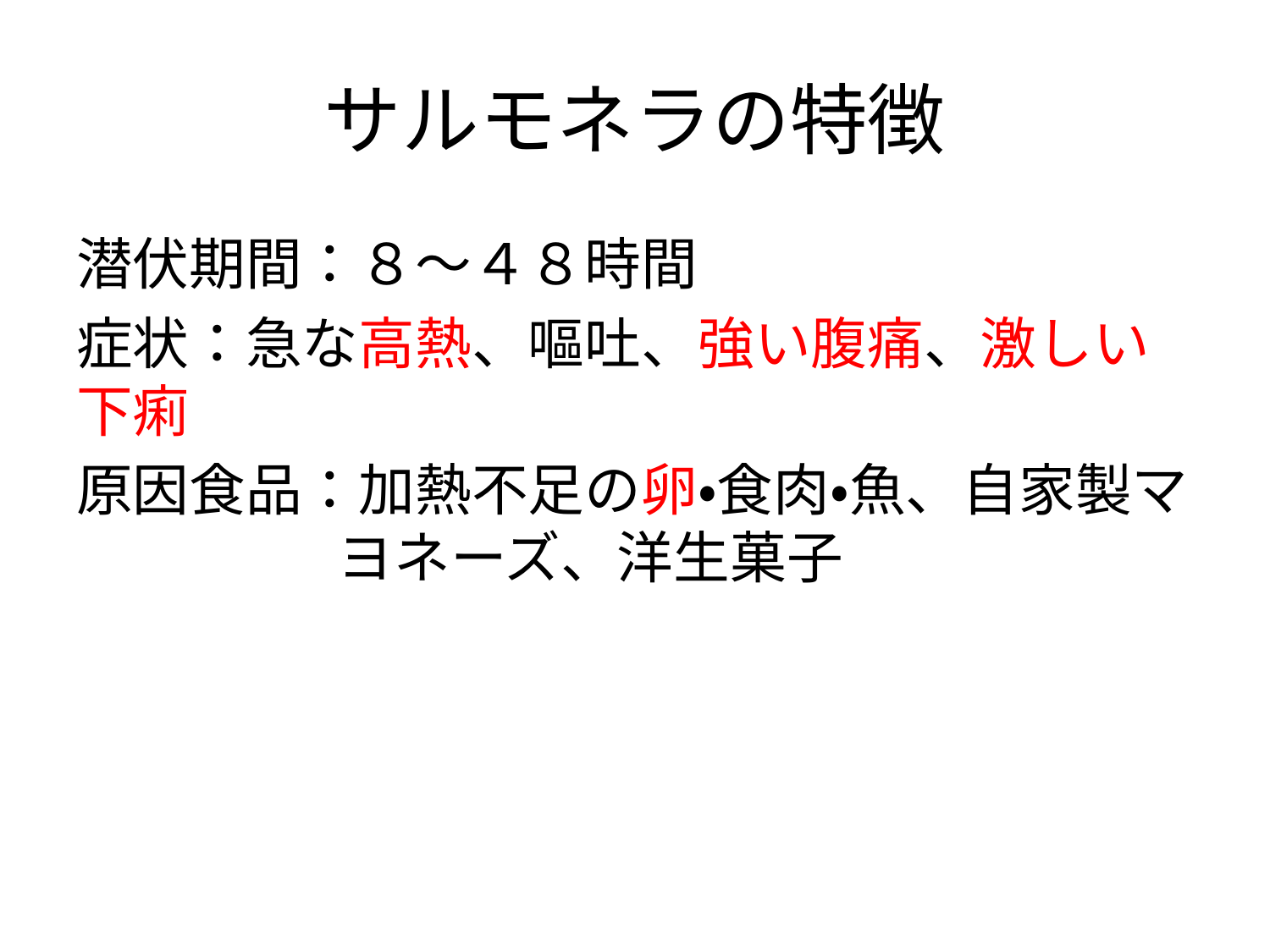

# サルモネラの特徴
潜伏期間：８～４８時間
症状：急な高熱、嘔吐、強い腹痛、激しい下痢
原因食品：加熱不足の卵・食肉・魚、自家製マヨネーズ、洋生菓子